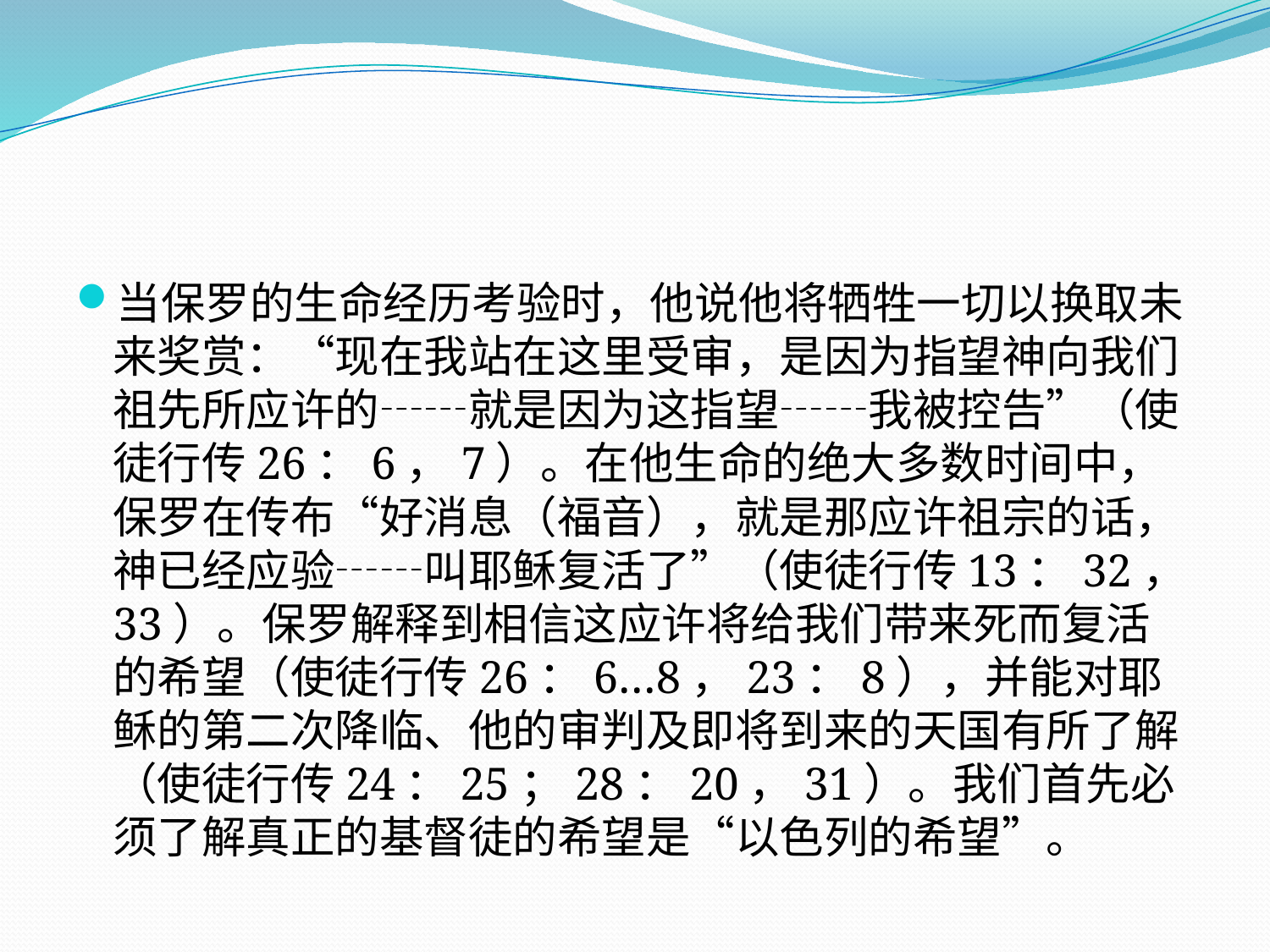

#
当保罗的生命经历考验时，他说他将牺牲一切以换取未来奖赏：“现在我站在这里受审，是因为指望神向我们祖先所应许的┄┄就是因为这指望┄┄我被控告”（使徒行传26：6，7）。在他生命的绝大多数时间中，保罗在传布“好消息（福音），就是那应许祖宗的话，神已经应验┄┄叫耶稣复活了”（使徒行传13：32，33）。保罗解释到相信这应许将给我们带来死而复活的希望（使徒行传26：6…8，23：8），并能对耶稣的第二次降临、他的审判及即将到来的天国有所了解（使徒行传24：25；28：20，31）。我们首先必须了解真正的基督徒的希望是“以色列的希望”。